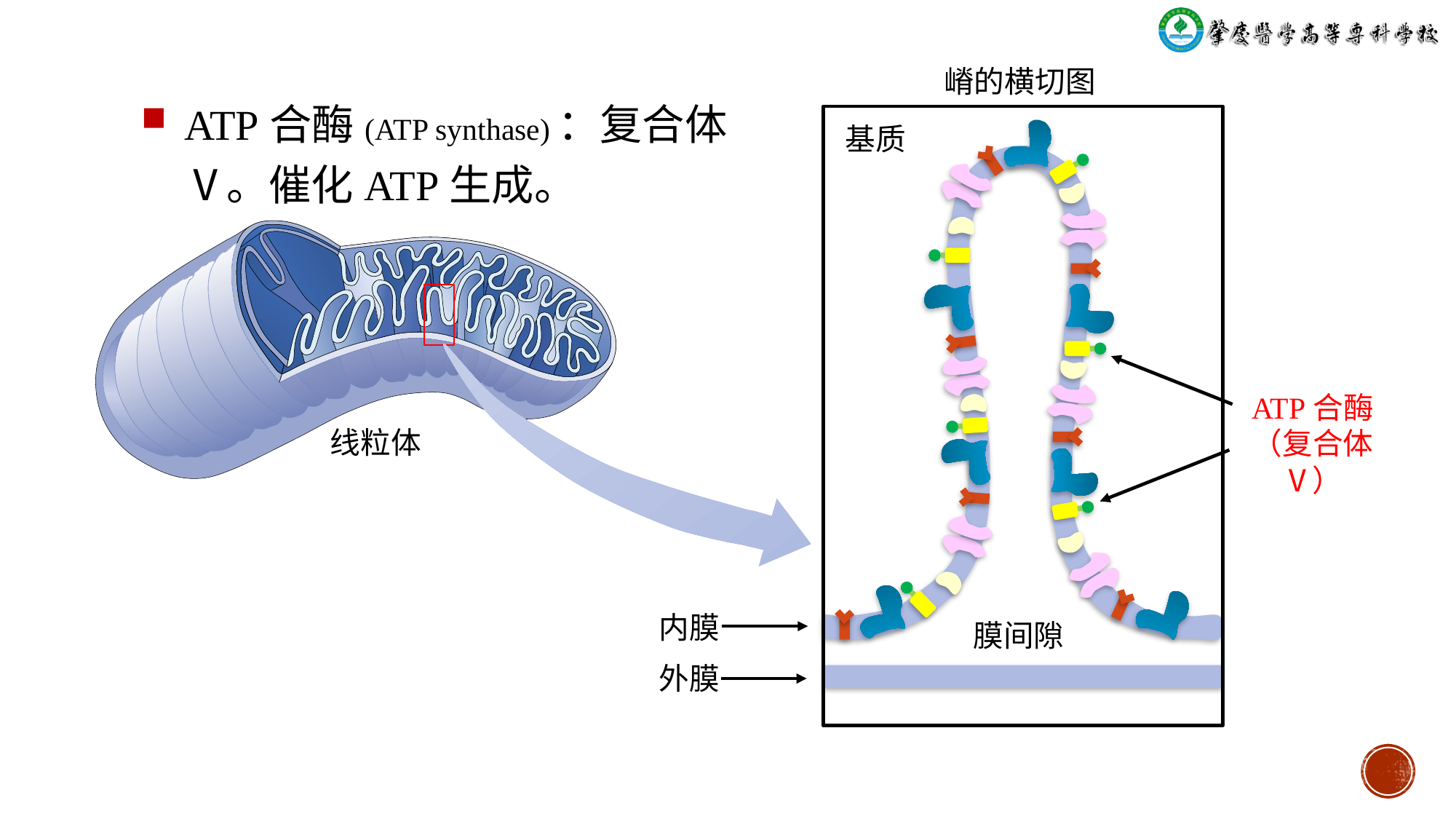

嵴的横切图
ATP合酶(ATP synthase)：复合体Ⅴ。催化ATP生成。

基质

ATP合酶
（复合体Ⅴ）
线粒体
内膜
膜间隙
外膜